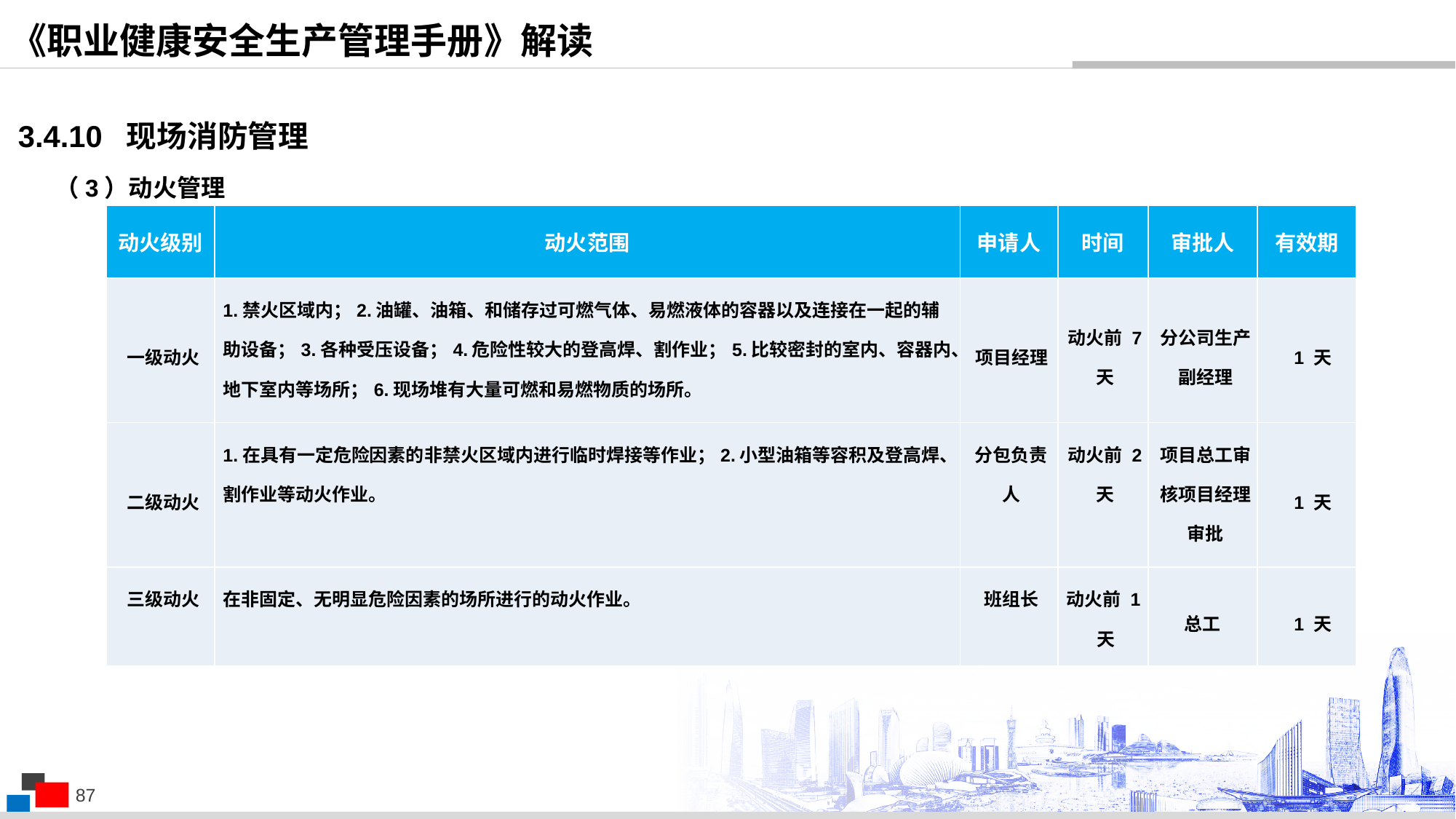

《职业健康安全生产管理手册》解读
3.4.10  现场消防管理
（3）动火管理
| 动火级别 | 动火范围 | 申请人 | 时间 | 审批人 | 有效期 |
| --- | --- | --- | --- | --- | --- |
| 一级动火 | 1.禁火区域内；2.油罐、油箱、和储存过可燃气体、易燃液体的容器以及连接在一起的辅助设备；3.各种受压设备；4.危险性较大的登高焊、割作业；5.比较密封的室内、容器内、地下室内等场所；6.现场堆有大量可燃和易燃物质的场所。 | 项目经理 | 动火前 7 天 | 分公司生产副经理 | 1 天 |
| 二级动火 | 1.在具有一定危险因素的非禁火区域内进行临时焊接等作业；2.小型油箱等容积及登高焊、割作业等动火作业。 | 分包负责人 | 动火前 2 天 | 项目总工审核项目经理审批 | 1 天 |
| 三级动火 | 在非固定、无明显危险因素的场所进行的动火作业。 | 班组长 | 动火前 1天 | 总工 | 1 天 |